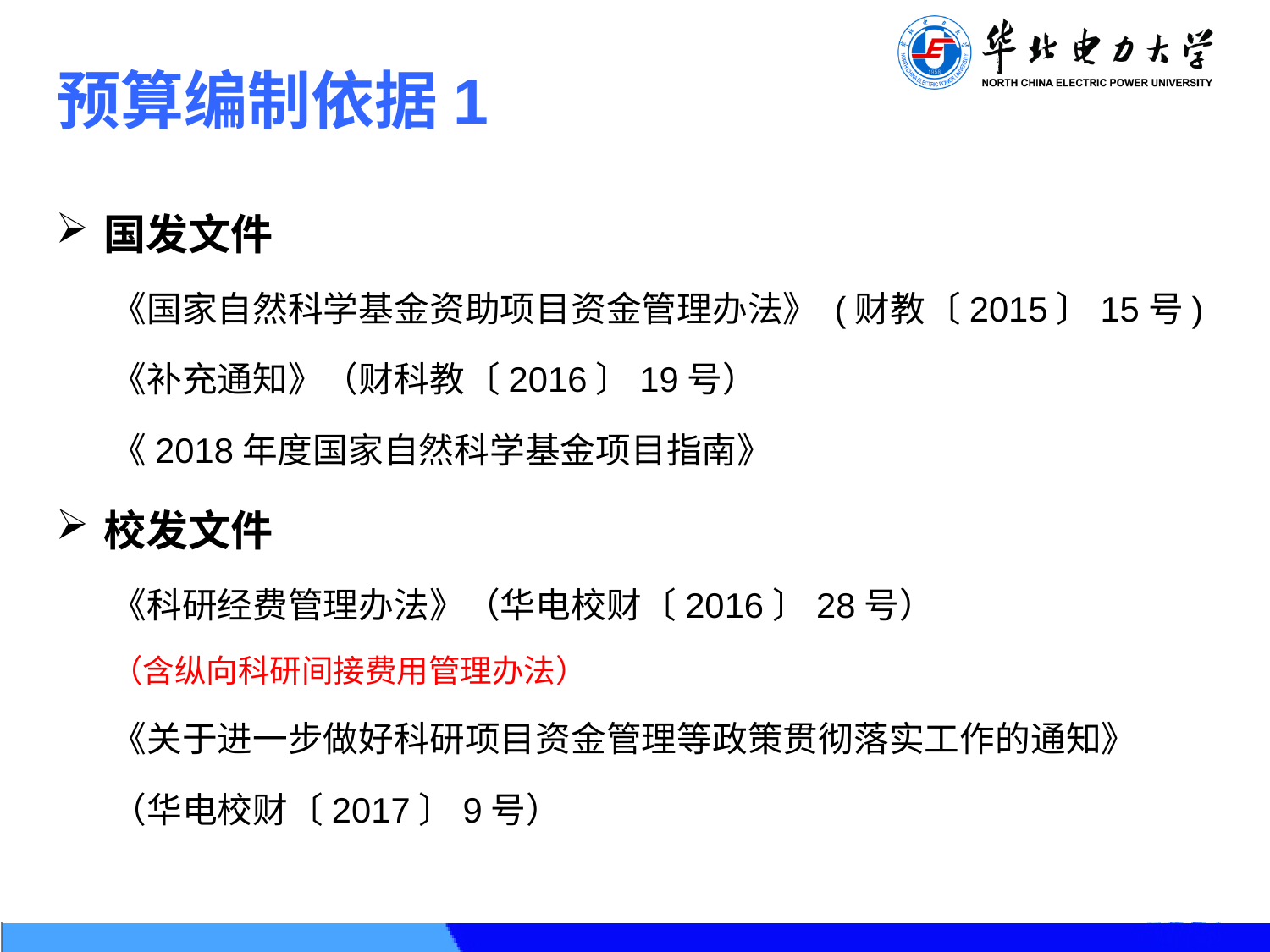

预算编制依据1
国发文件
《国家自然科学基金资助项目资金管理办法》 (财教〔2015〕15号)
《补充通知》（财科教〔2016〕19号）
《2018年度国家自然科学基金项目指南》
校发文件
《科研经费管理办法》（华电校财〔2016〕28号）
（含纵向科研间接费用管理办法）
《关于进一步做好科研项目资金管理等政策贯彻落实工作的通知》
（华电校财〔2017〕9号）